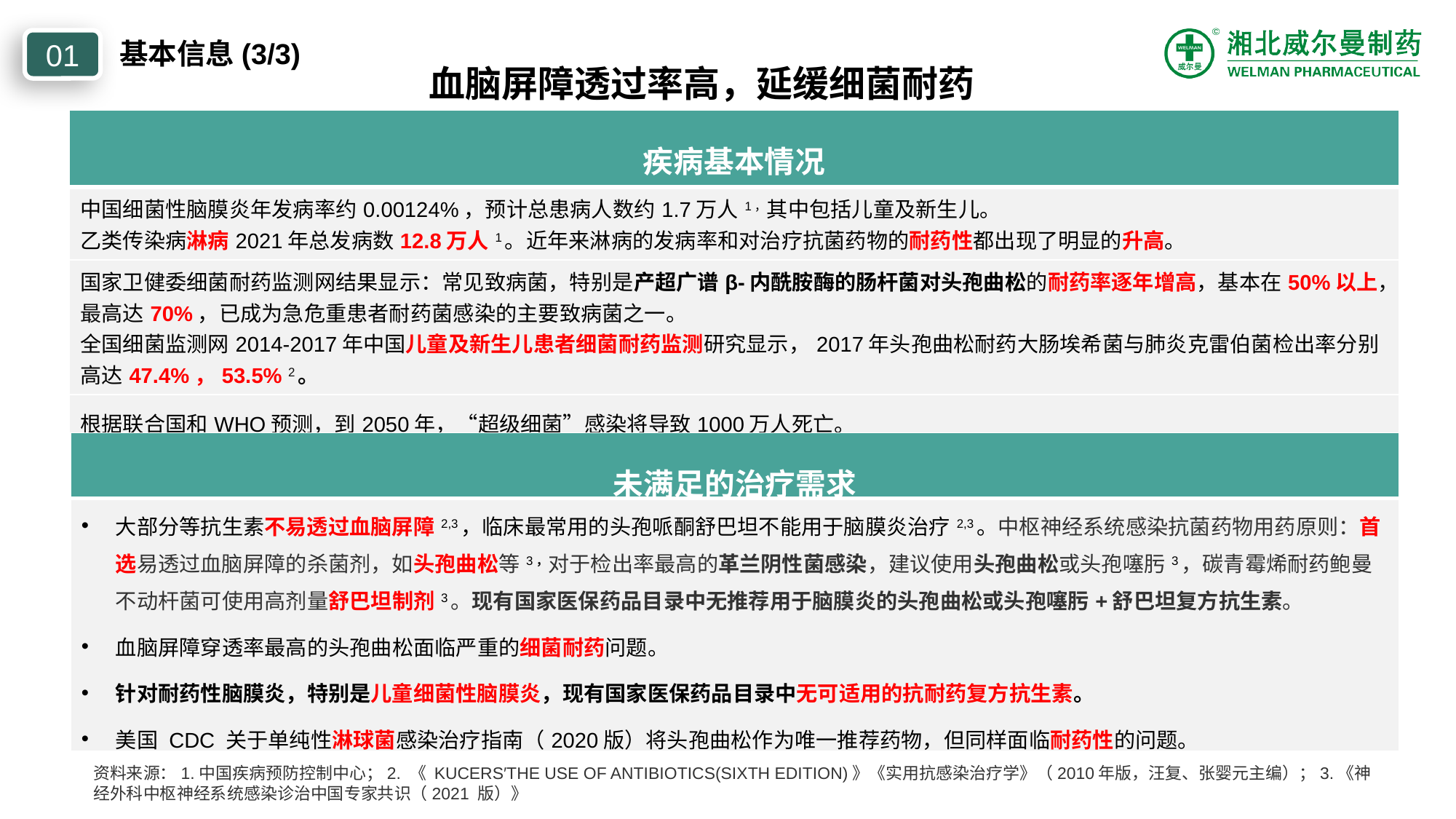

01
基本信息(3/3)
血脑屏障透过率高，延缓细菌耐药
| 疾病基本情况 |
| --- |
| 中国细菌性脑膜炎年发病率约0.00124%，预计总患病人数约1.7万人1，其中包括儿童及新生儿。 乙类传染病淋病2021年总发病数12.8万人1。近年来淋病的发病率和对治疗抗菌药物的耐药性都出现了明显的升高。 |
| 国家卫健委细菌耐药监测网结果显示：常见致病菌，特别是产超广谱β-内酰胺酶的肠杆菌对头孢曲松的耐药率逐年增高，基本在50%以上，最高达70%，已成为急危重患者耐药菌感染的主要致病菌之一。 全国细菌监测网2014-2017年中国儿童及新生儿患者细菌耐药监测研究显示，2017年头孢曲松耐药大肠埃希菌与肺炎克雷伯菌检出率分别高达47.4%，53.5% 2。 |
| 根据联合国和WHO预测，到2050年，“超级细菌”感染将导致1000万人死亡。 |
| 未满足的治疗需求 |
| --- |
| 大部分等抗生素不易透过血脑屏障2,3，临床最常用的头孢哌酮舒巴坦不能用于脑膜炎治疗2,3。中枢神经系统感染抗菌药物用药原则：首选易透过血脑屏障的杀菌剂，如头孢曲松等3，对于检出率最高的革兰阴性菌感染，建议使用头孢曲松或头孢噻肟3，碳青霉烯耐药鲍曼不动杆菌可使用高剂量舒巴坦制剂3。现有国家医保药品目录中无推荐用于脑膜炎的头孢曲松或头孢噻肟+舒巴坦复方抗生素。 血脑屏障穿透率最高的头孢曲松面临严重的细菌耐药问题。 针对耐药性脑膜炎，特别是儿童细菌性脑膜炎，现有国家医保药品目录中无可适用的抗耐药复方抗生素。 美国 CDC 关于单纯性淋球菌感染治疗指南（2020版）将头孢曲松作为唯一推荐药物，但同样面临耐药性的问题。 |
资料来源：1.中国疾病预防控制中心；2. 《 KUCERS′THE USE OF ANTIBIOTICS(SIXTH EDITION)》《实用抗感染治疗学》（2010年版，汪复、张婴元主编）；3.《神经外科中枢神经系统感染诊治中国专家共识（2021 版）》